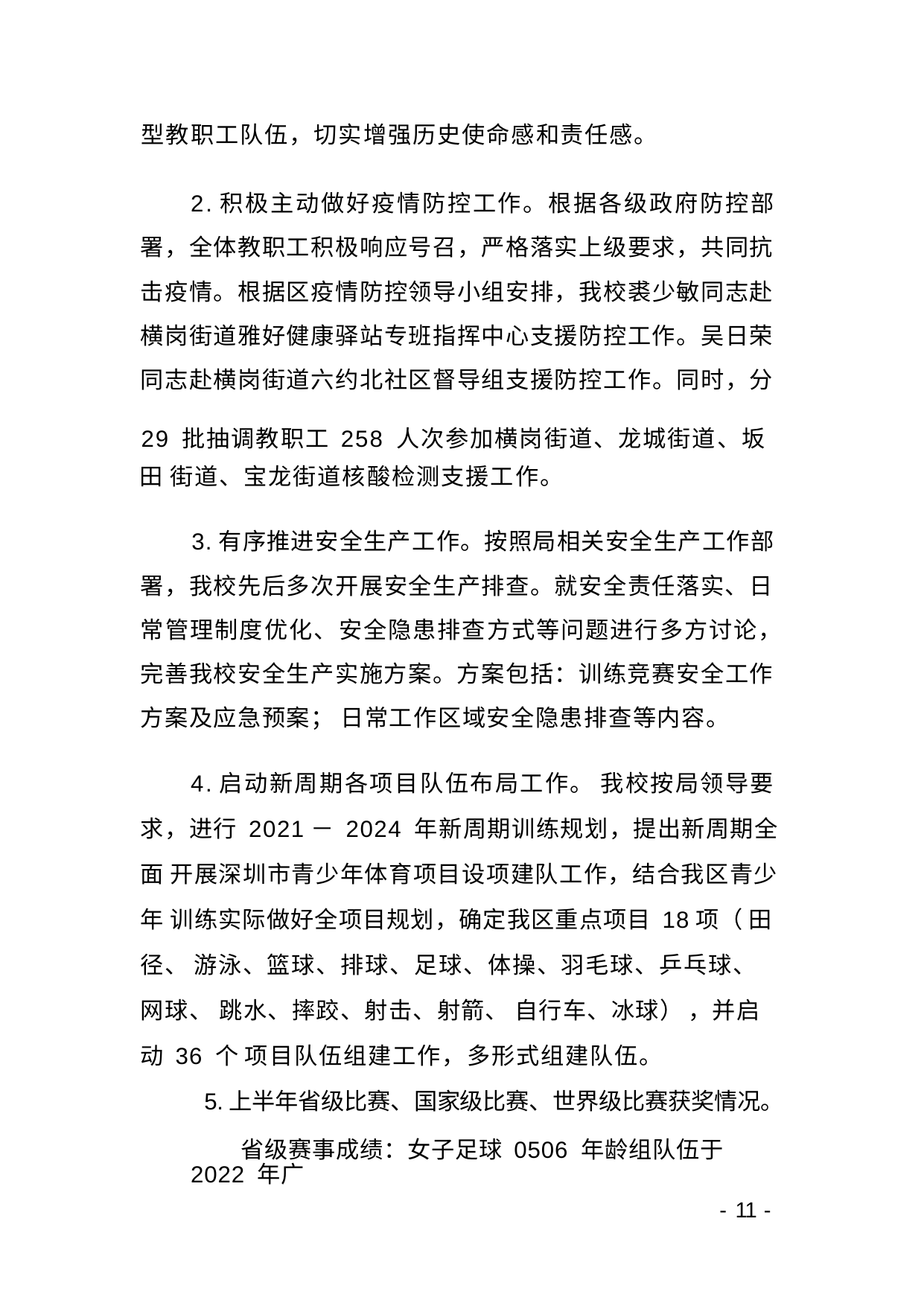

型教职工队伍，切实增强历史使命感和责任感。
2.积极主动做好疫情防控工作。根据各级政府防控部 署，全体教职工积极响应号召，严格落实上级要求，共同抗 击疫情。根据区疫情防控领导小组安排，我校裘少敏同志赴 横岗街道雅好健康驿站专班指挥中心支援防控工作。吴日荣 同志赴横岗街道六约北社区督导组支援防控工作。同时，分
29 批抽调教职工 258 人次参加横岗街道、龙城街道、坂田 街道、宝龙街道核酸检测支援工作。
3.有序推进安全生产工作。按照局相关安全生产工作部 署，我校先后多次开展安全生产排查。就安全责任落实、日 常管理制度优化、安全隐患排查方式等问题进行多方讨论， 完善我校安全生产实施方案。方案包括：训练竞赛安全工作 方案及应急预案； 日常工作区域安全隐患排查等内容。
4.启动新周期各项目队伍布局工作。 我校按局领导要 求，进行 2021－ 2024 年新周期训练规划，提出新周期全面 开展深圳市青少年体育项目设项建队工作，结合我区青少年 训练实际做好全项目规划，确定我区重点项目 18项（ 田径、 游泳、篮球、排球、足球、体操、羽毛球、乒乓球、 网球、 跳水、摔跤、射击、射箭、 自行车、冰球） ，并启动 36 个 项目队伍组建工作，多形式组建队伍。
5.上半年省级比赛、国家级比赛、世界级比赛获奖情况。

省级赛事成绩：女子足球 0506 年龄组队伍于 2022 年广

- 11 -